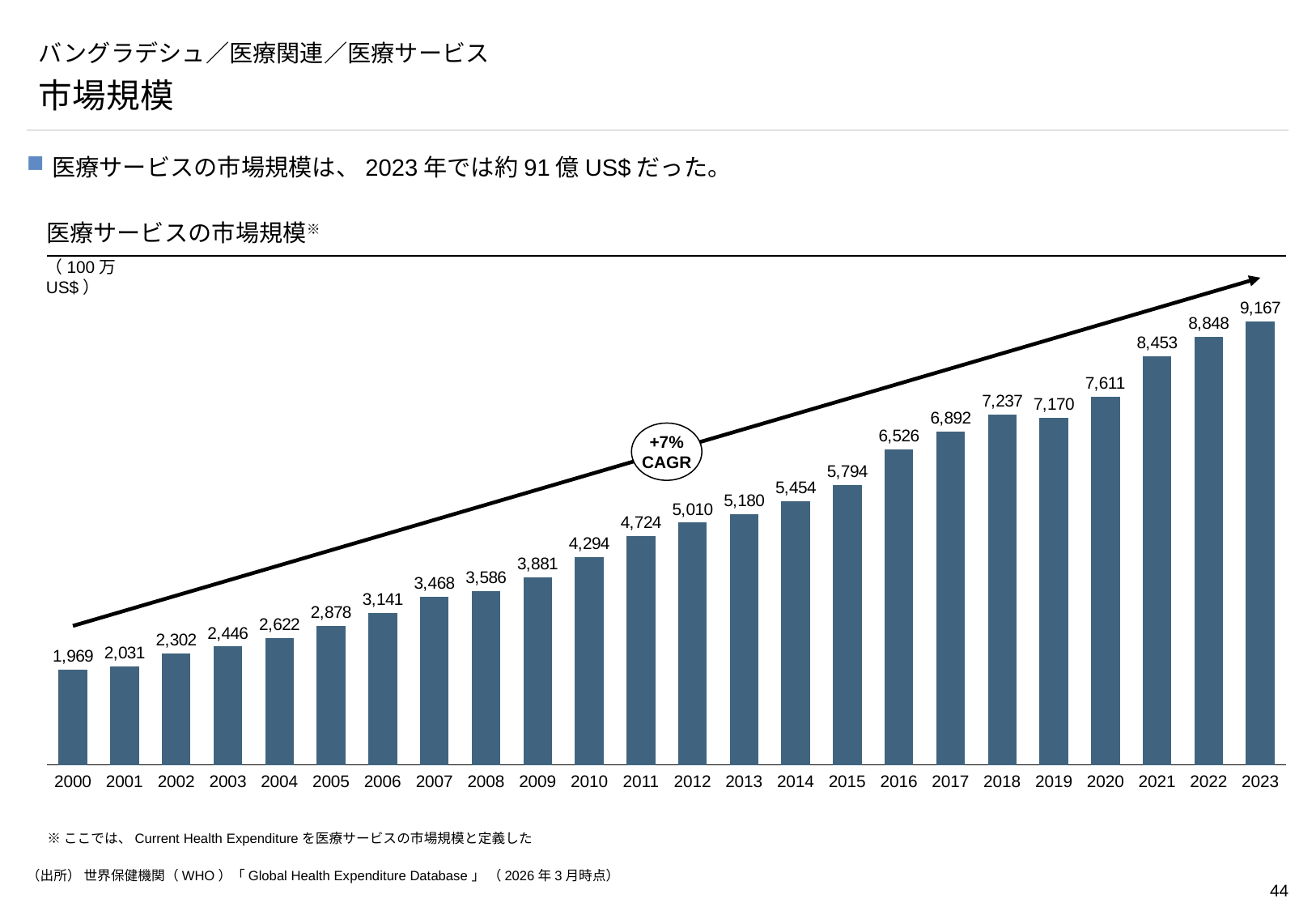

# バングラデシュ／医療関連／医療サービス
市場規模
医療サービスの市場規模は、2023年では約91億US$だった。
医療サービスの市場規模※
（100万US$）

### Chart

| Category |  |
|---|---|
+7%
CAGR
2000
2001
2002
2003
2004
2005
2006
2007
2008
2009
2010
2011
2012
2013
2014
2015
2016
2017
2018
2019
2020
2021
2022
2023
※ここでは、Current Health Expenditureを医療サービスの市場規模と定義した
（出所） 世界保健機関（WHO）「Global Health Expenditure Database」 （2026年3月時点）